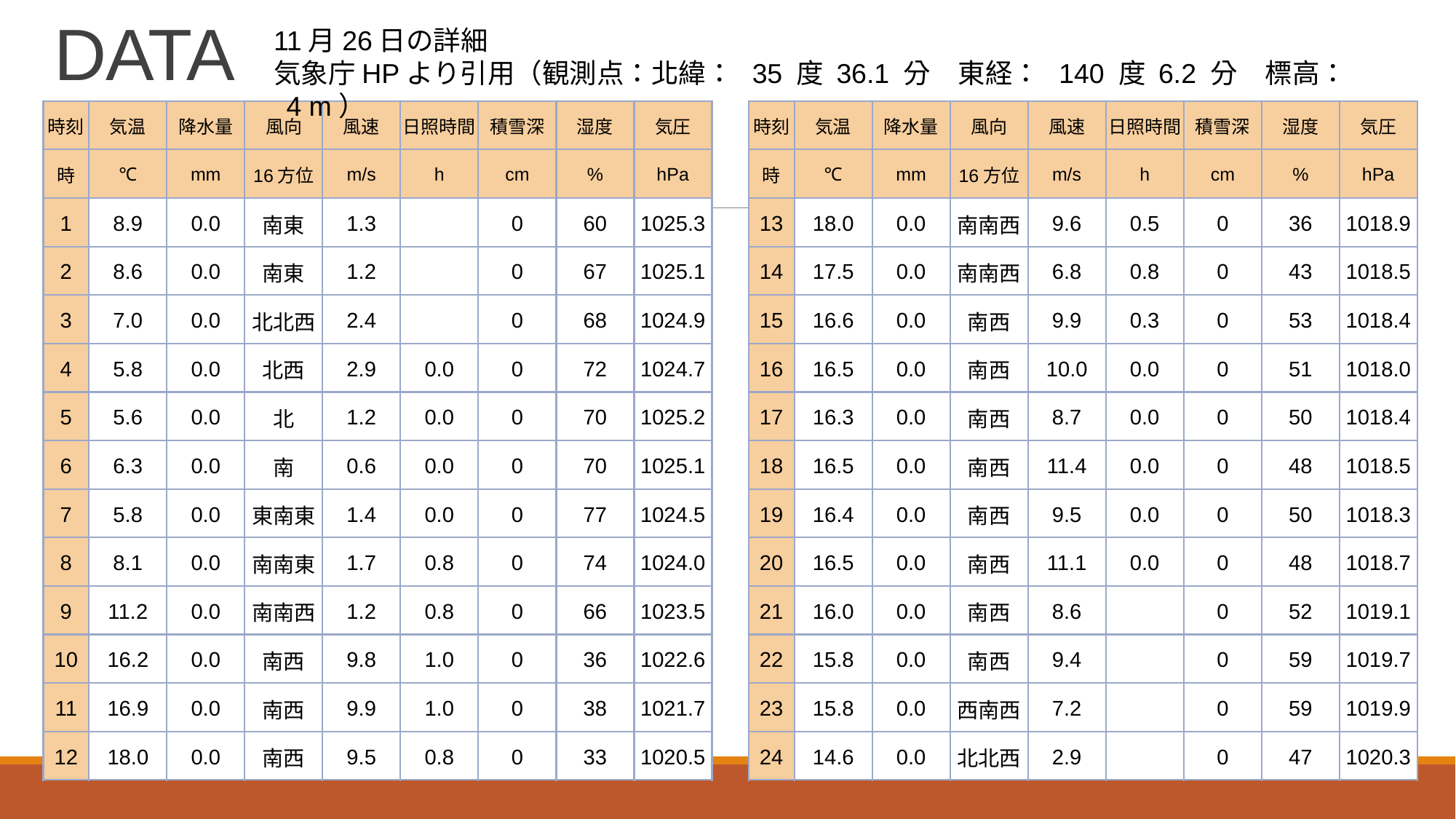

# DATA
11月26日の詳細
気象庁HPより引用（観測点：北緯：  35 度 36.1 分　東経：  140 度 6.2 分　標高： 4 m）
| 時刻 | 気温 | 降水量 | 風向 | 風速 | 日照時間 | 積雪深 | 湿度 | 気圧 |
| --- | --- | --- | --- | --- | --- | --- | --- | --- |
| 時 | ℃ | mm | 16方位 | m/s | h | cm | % | hPa |
| 1 | 8.9 | 0.0 | 南東 | 1.3 |  | 0 | 60 | 1025.3 |
| 2 | 8.6 | 0.0 | 南東 | 1.2 |  | 0 | 67 | 1025.1 |
| 3 | 7.0 | 0.0 | 北北西 | 2.4 |  | 0 | 68 | 1024.9 |
| 4 | 5.8 | 0.0 | 北西 | 2.9 | 0.0 | 0 | 72 | 1024.7 |
| 5 | 5.6 | 0.0 | 北 | 1.2 | 0.0 | 0 | 70 | 1025.2 |
| 6 | 6.3 | 0.0 | 南 | 0.6 | 0.0 | 0 | 70 | 1025.1 |
| 7 | 5.8 | 0.0 | 東南東 | 1.4 | 0.0 | 0 | 77 | 1024.5 |
| 8 | 8.1 | 0.0 | 南南東 | 1.7 | 0.8 | 0 | 74 | 1024.0 |
| 9 | 11.2 | 0.0 | 南南西 | 1.2 | 0.8 | 0 | 66 | 1023.5 |
| 10 | 16.2 | 0.0 | 南西 | 9.8 | 1.0 | 0 | 36 | 1022.6 |
| 11 | 16.9 | 0.0 | 南西 | 9.9 | 1.0 | 0 | 38 | 1021.7 |
| 12 | 18.0 | 0.0 | 南西 | 9.5 | 0.8 | 0 | 33 | 1020.5 |
| 時刻 | 気温 | 降水量 | 風向 | 風速 | 日照時間 | 積雪深 | 湿度 | 気圧 |
| --- | --- | --- | --- | --- | --- | --- | --- | --- |
| 時 | ℃ | mm | 16方位 | m/s | h | cm | % | hPa |
| 13 | 18.0 | 0.0 | 南南西 | 9.6 | 0.5 | 0 | 36 | 1018.9 |
| 14 | 17.5 | 0.0 | 南南西 | 6.8 | 0.8 | 0 | 43 | 1018.5 |
| 15 | 16.6 | 0.0 | 南西 | 9.9 | 0.3 | 0 | 53 | 1018.4 |
| 16 | 16.5 | 0.0 | 南西 | 10.0 | 0.0 | 0 | 51 | 1018.0 |
| 17 | 16.3 | 0.0 | 南西 | 8.7 | 0.0 | 0 | 50 | 1018.4 |
| 18 | 16.5 | 0.0 | 南西 | 11.4 | 0.0 | 0 | 48 | 1018.5 |
| 19 | 16.4 | 0.0 | 南西 | 9.5 | 0.0 | 0 | 50 | 1018.3 |
| 20 | 16.5 | 0.0 | 南西 | 11.1 | 0.0 | 0 | 48 | 1018.7 |
| 21 | 16.0 | 0.0 | 南西 | 8.6 |  | 0 | 52 | 1019.1 |
| 22 | 15.8 | 0.0 | 南西 | 9.4 |  | 0 | 59 | 1019.7 |
| 23 | 15.8 | 0.0 | 西南西 | 7.2 |  | 0 | 59 | 1019.9 |
| 24 | 14.6 | 0.0 | 北北西 | 2.9 |  | 0 | 47 | 1020.3 |